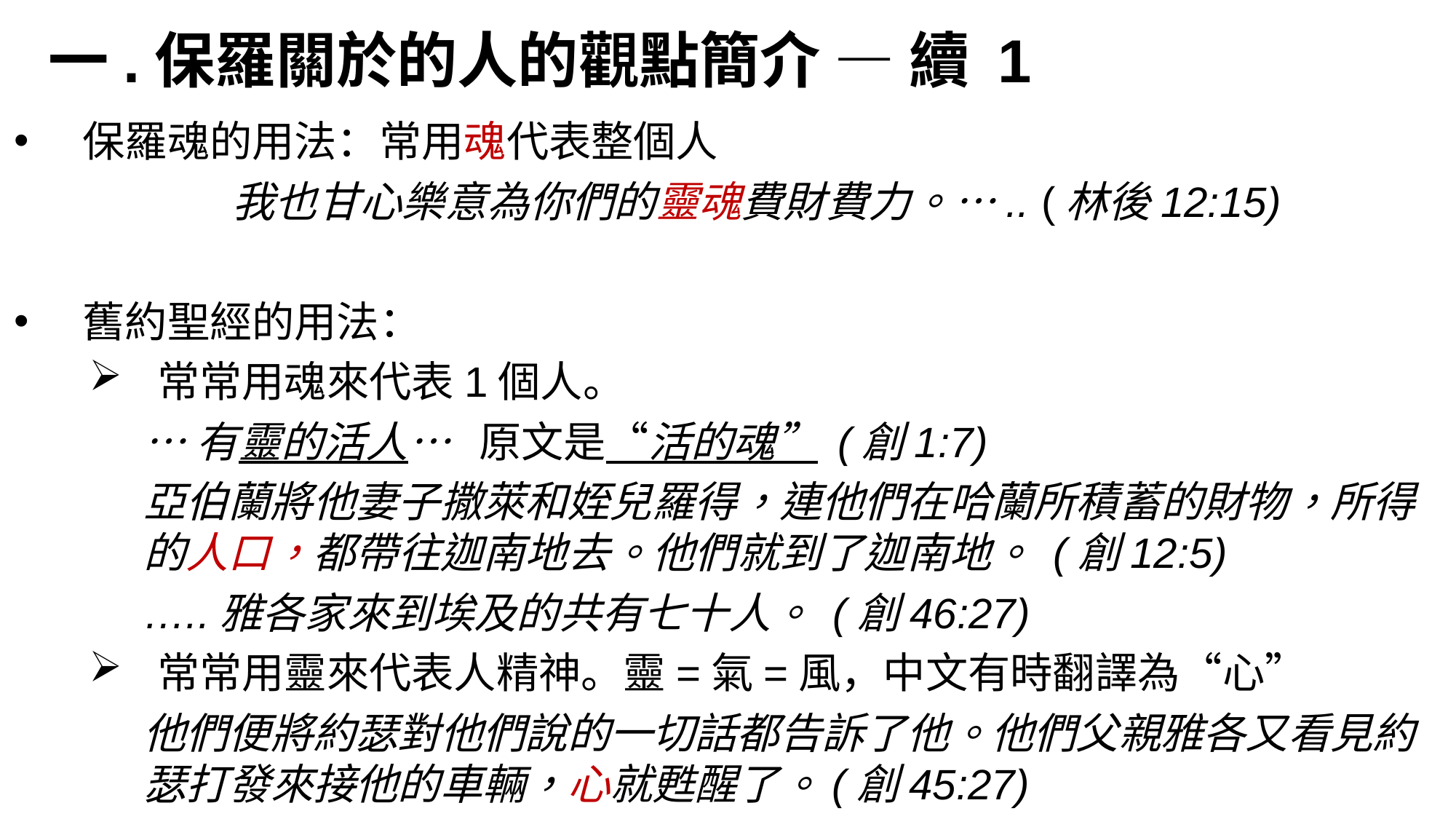

一.保羅關於的人的觀點簡介 — 續 1
保羅魂的用法：常用魂代表整個人
		我也甘心樂意為你們的靈魂費財費力。….. (林後12:15)

舊約聖經的用法：
常常用魂來代表1個人。
…有靈的活人…   原文是“活的魂” (創1:7)
亞伯蘭將他妻子撒萊和姪兒羅得，連他們在哈蘭所積蓄的財物，所得的人口，都帶往迦南地去。他們就到了迦南地。 (創12:5)
…..雅各家來到埃及的共有七十人。 (創46:27)
常常用靈來代表人精神。靈=氣=風，中文有時翻譯為“心”
他們便將約瑟對他們說的一切話都告訴了他。他們父親雅各又看見約瑟打發來接他的車輛，心就甦醒了。(創45:27)